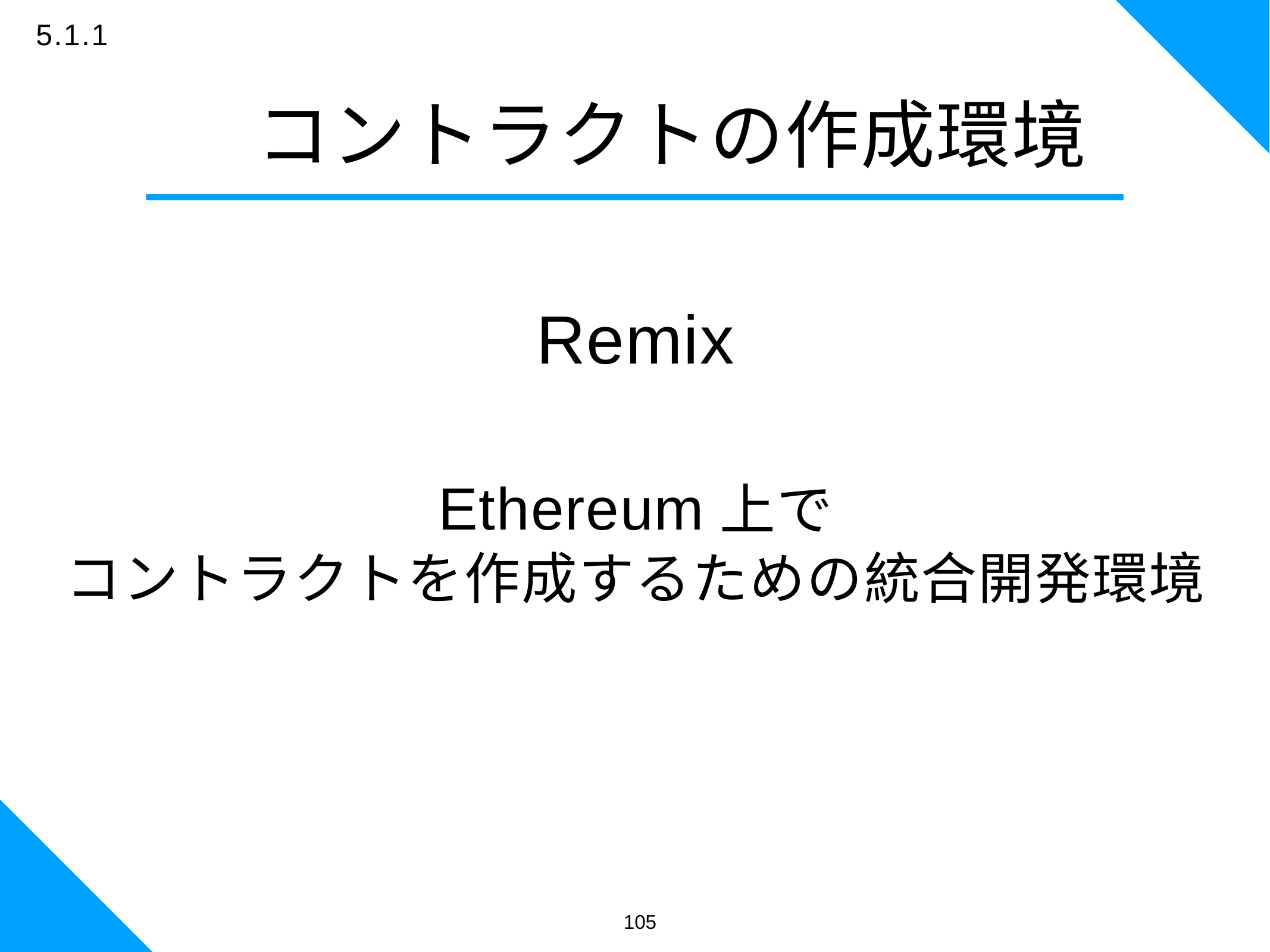

5.1.1
# コントラクトの作成環境
Remix
Ethereum上で
コントラクトを作成するための統合開発環境
105